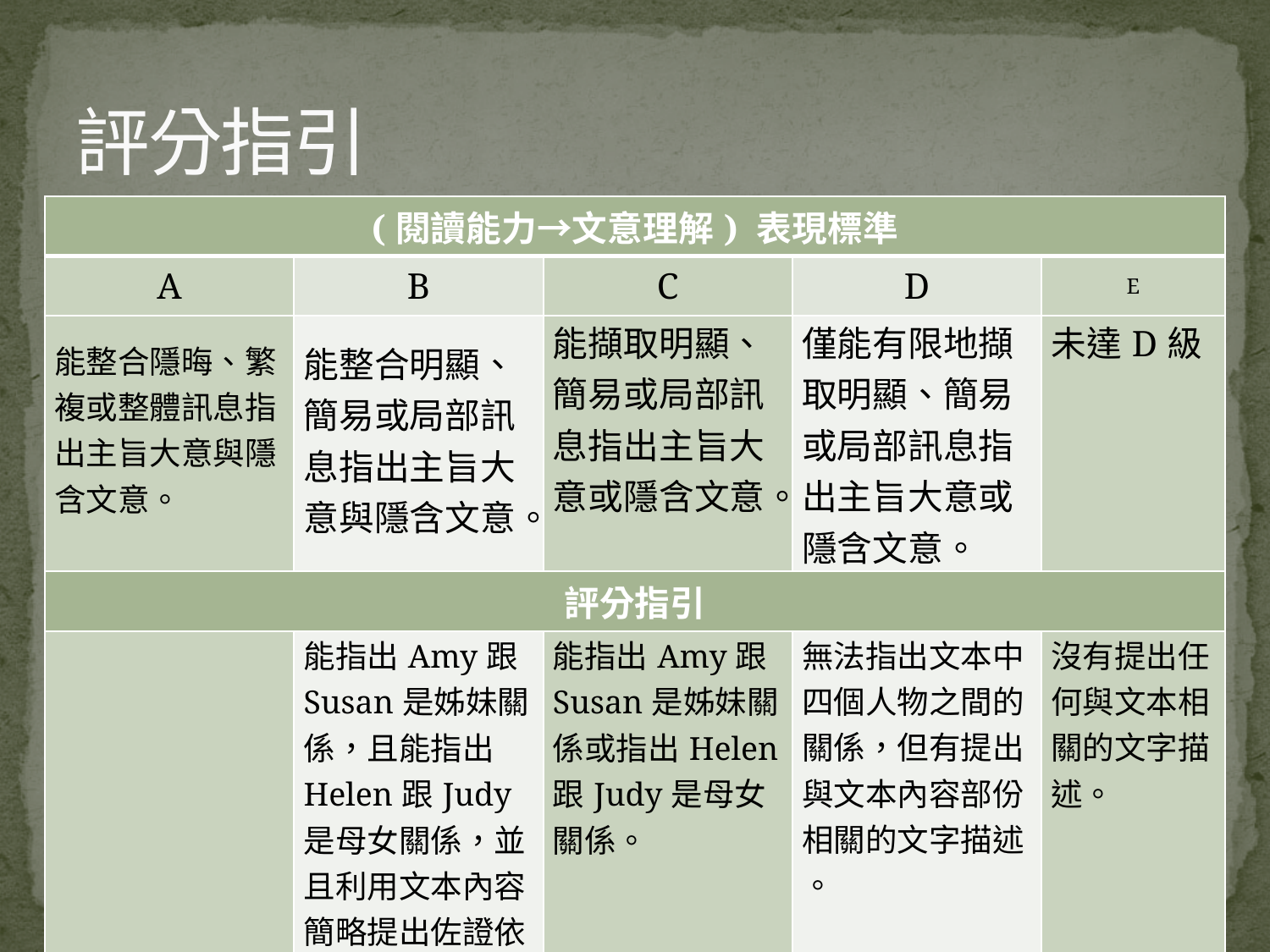

# 評分指引
| (閱讀能力→文意理解) 表現標準 |  |  |  |  |
| --- | --- | --- | --- | --- |
| A | B | C | D | E |
| 能整合隱晦、繁複或整體訊息指出主旨大意與隱含文意。 | 能整合明顯、簡易或局部訊息指出主旨大意與隱含文意。 | 能擷取明顯、簡易或局部訊息指出主旨大意或隱含文意。 | 僅能有限地擷取明顯、簡易或局部訊息指出主旨大意或隱含文意。 | 未達D級 |
| 評分指引 |  |  |  |  |
|  | 能指出Amy跟Susan是姊妹關係，且能指出Helen跟Judy是母女關係，並且利用文本內容簡略提出佐證依據 。 | 能指出Amy跟Susan是姊妹關係或指出Helen跟Judy是母女關係。 | 無法指出文本中四個人物之間的關係，但有提出與文本內容部份相關的文字描述 。 | 沒有提出任何與文本相關的文字描述。 |